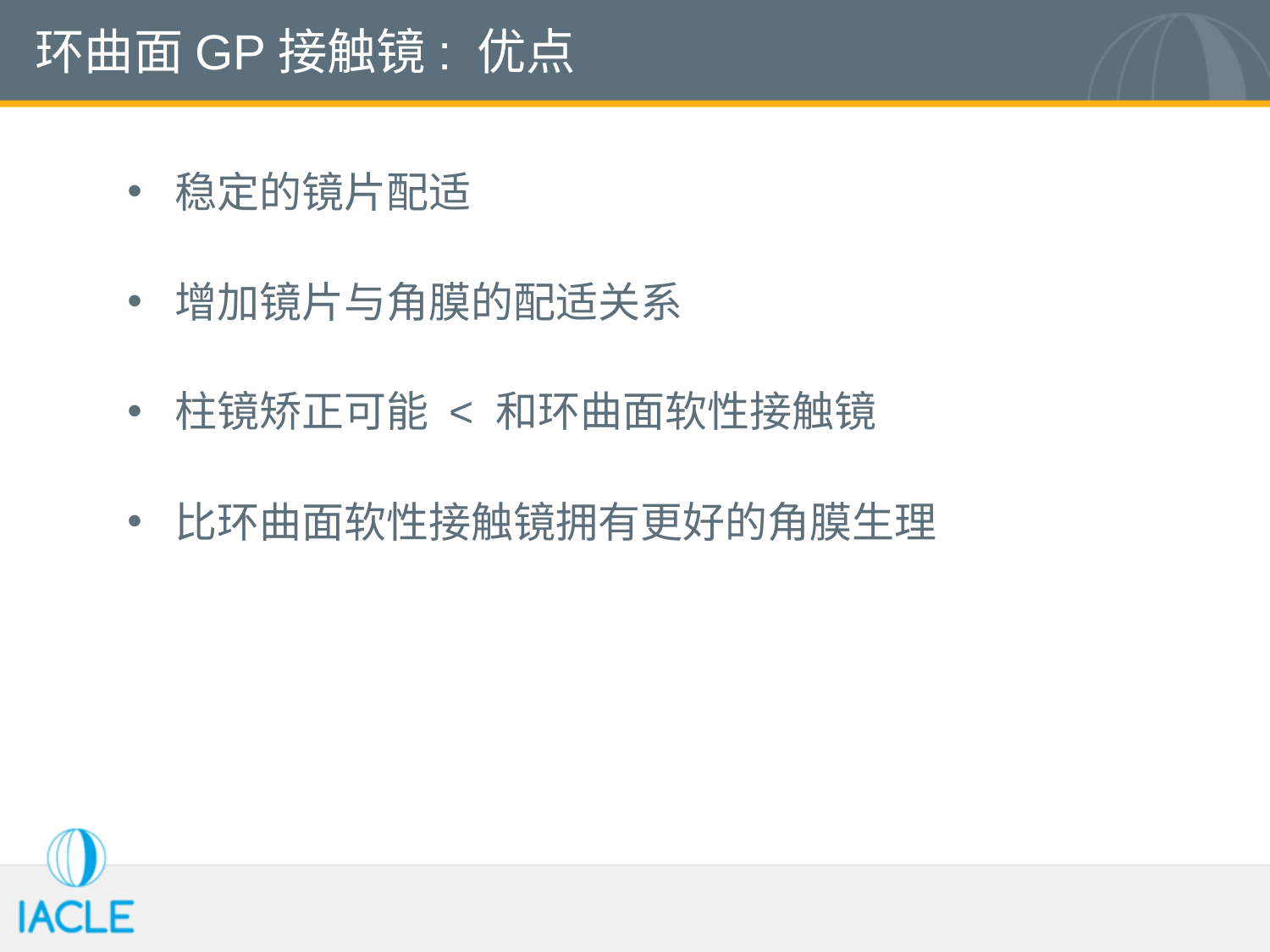

# 环曲面GP接触镜: 优点
稳定的镜片配适
增加镜片与角膜的配适关系
柱镜矫正可能 < 和环曲面软性接触镜
比环曲面软性接触镜拥有更好的角膜生理